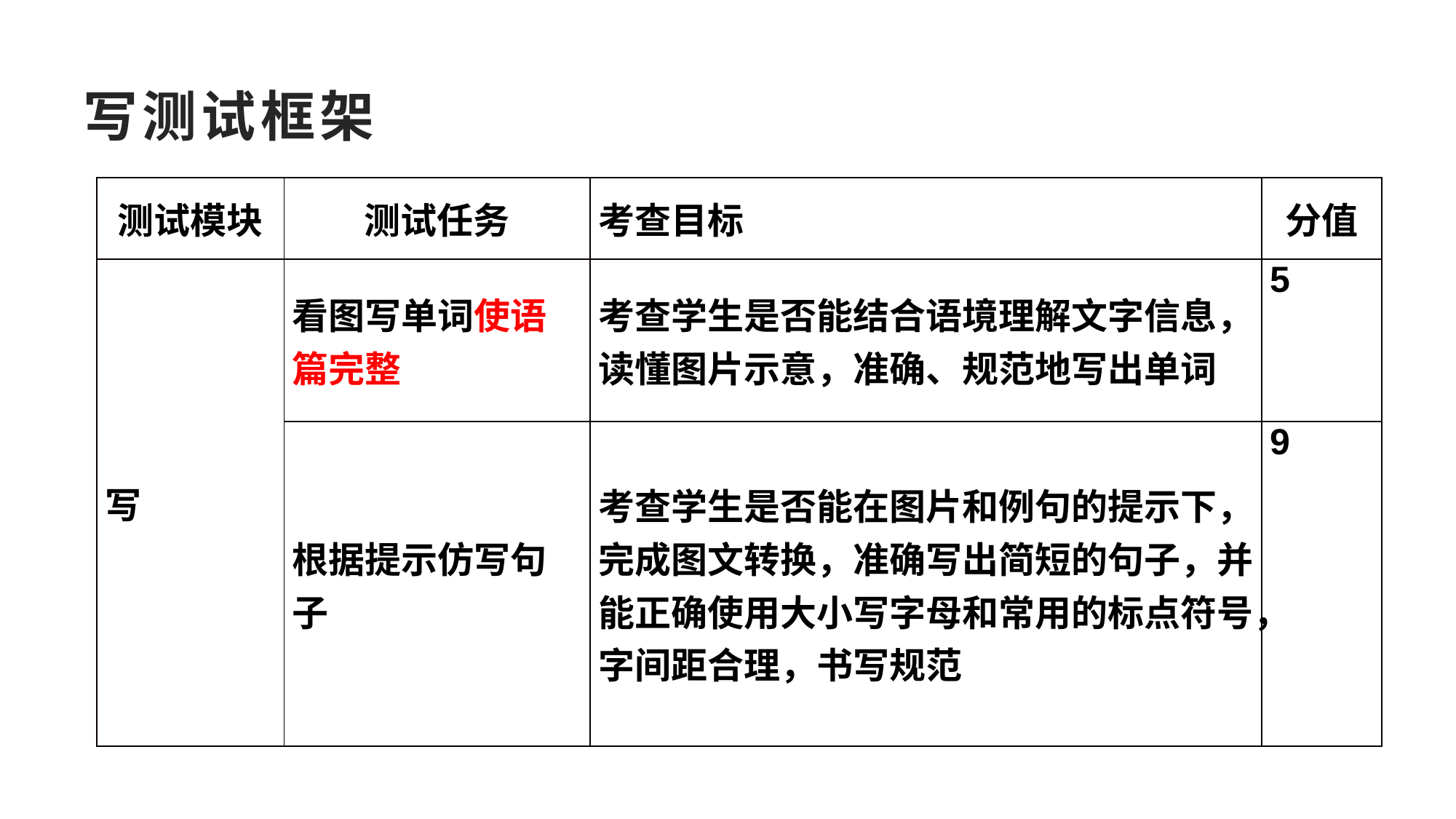

# 写测试框架
| 测试模块 | 测试任务 | 考查目标 | 分值 |
| --- | --- | --- | --- |
| 写 | 看图写单词使语篇完整 | 考查学生是否能结合语境理解文字信息，读懂图片示意，准确、规范地写出单词 | 5 |
|  | 根据提示仿写句子 | 考查学生是否能在图片和例句的提示下，完成图文转换，准确写出简短的句子，并能正确使用大小写字母和常用的标点符号，字间距合理，书写规范 | 9 |